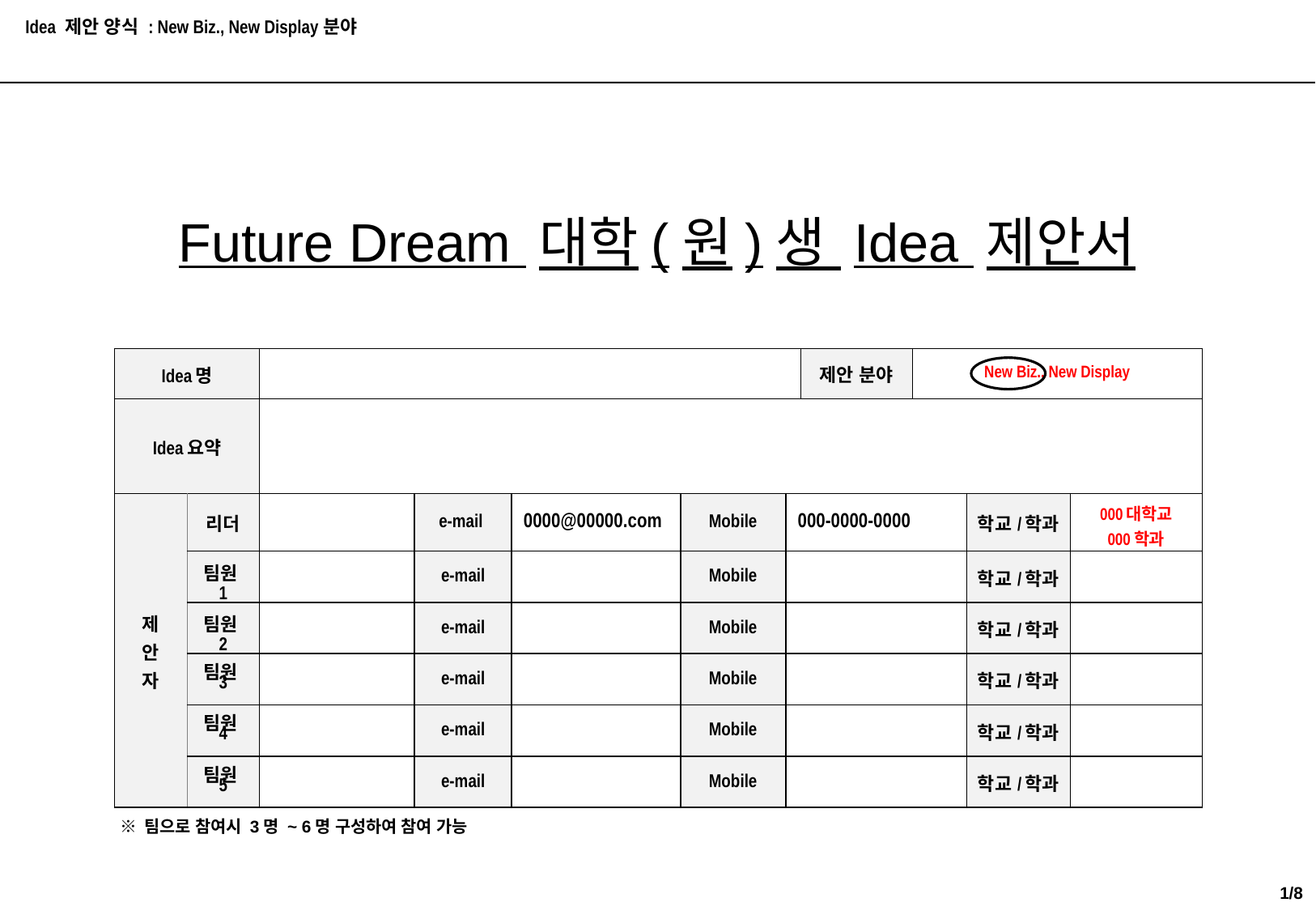

Idea 제안 양식 : New Biz., New Display분야
Future Dream 대학(원)생 Idea 제안서
| Idea명 |  |  |  |  |  |  | 제안 분야 | New Biz., New Display |  |  |
| --- | --- | --- | --- | --- | --- | --- | --- | --- | --- | --- |
| Idea요약 |  |  |  |  |  |  |  |  |  |  |
| 제 안 자 | 리더 |  | e-mail | 0000@00000.com | Mobile | 000-0000-0000 |  |  | 학교/학과 | 000대학교 000학과 |
|  | 팀원1 |  | e-mail |  | Mobile |  |  |  | 학교/학과 |  |
|  | 팀원2 |  | e-mail |  | Mobile |  |  |  | 학교/학과 |  |
|  | 팀원3 |  | e-mail |  | Mobile |  |  |  | 학교/학과 |  |
|  | 팀원4 |  | e-mail |  | Mobile |  |  |  | 학교/학과 |  |
|  | 팀원5 |  | e-mail |  | Mobile |  |  |  | 학교/학과 |  |

※ 팀으로 참여시 3명 ~ 6명 구성하여 참여 가능
1/8